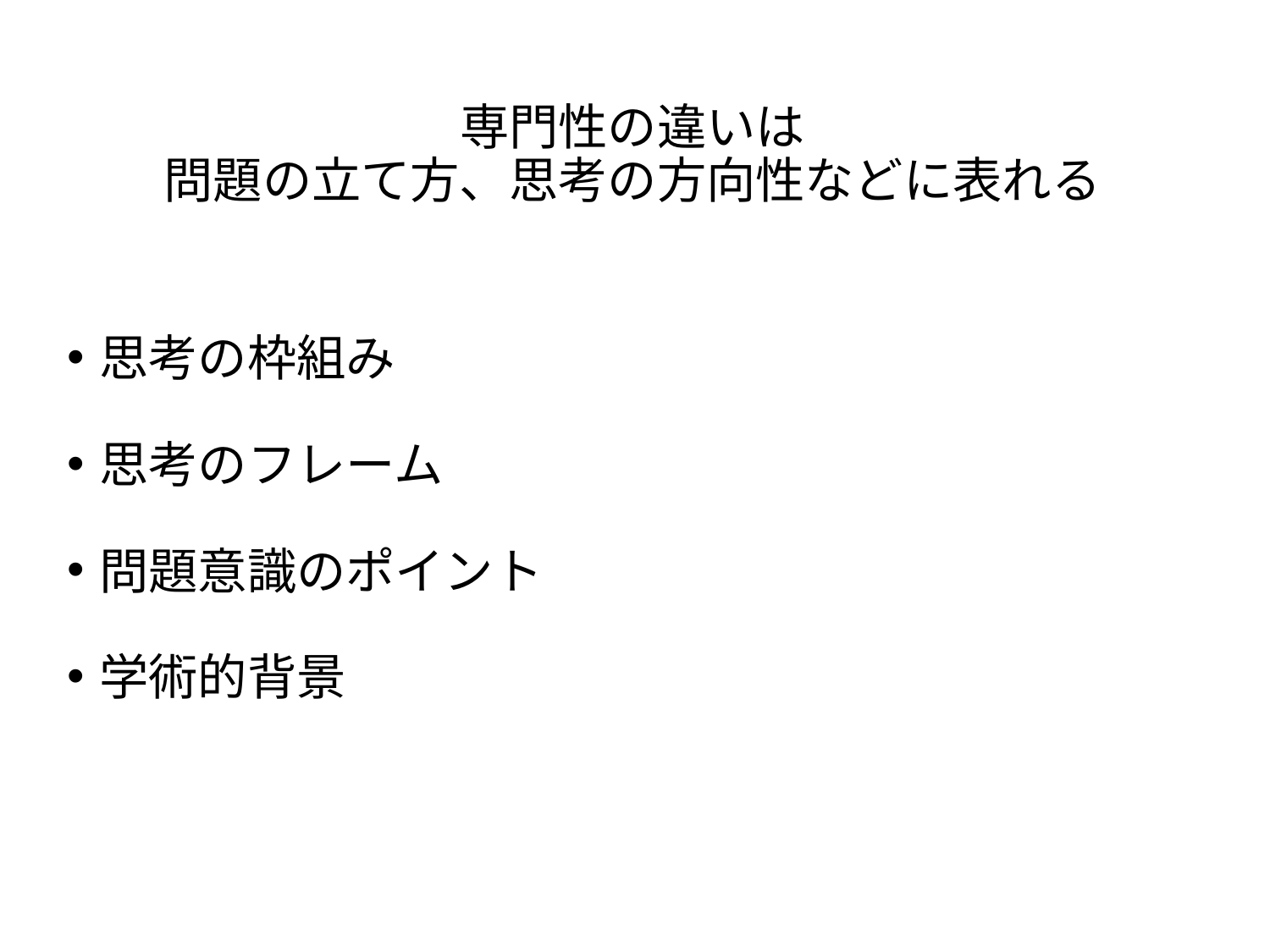

# 専門性の違いは 問題の立て方、思考の方向性などに表れる
思考の枠組み
思考のフレーム
問題意識のポイント
学術的背景